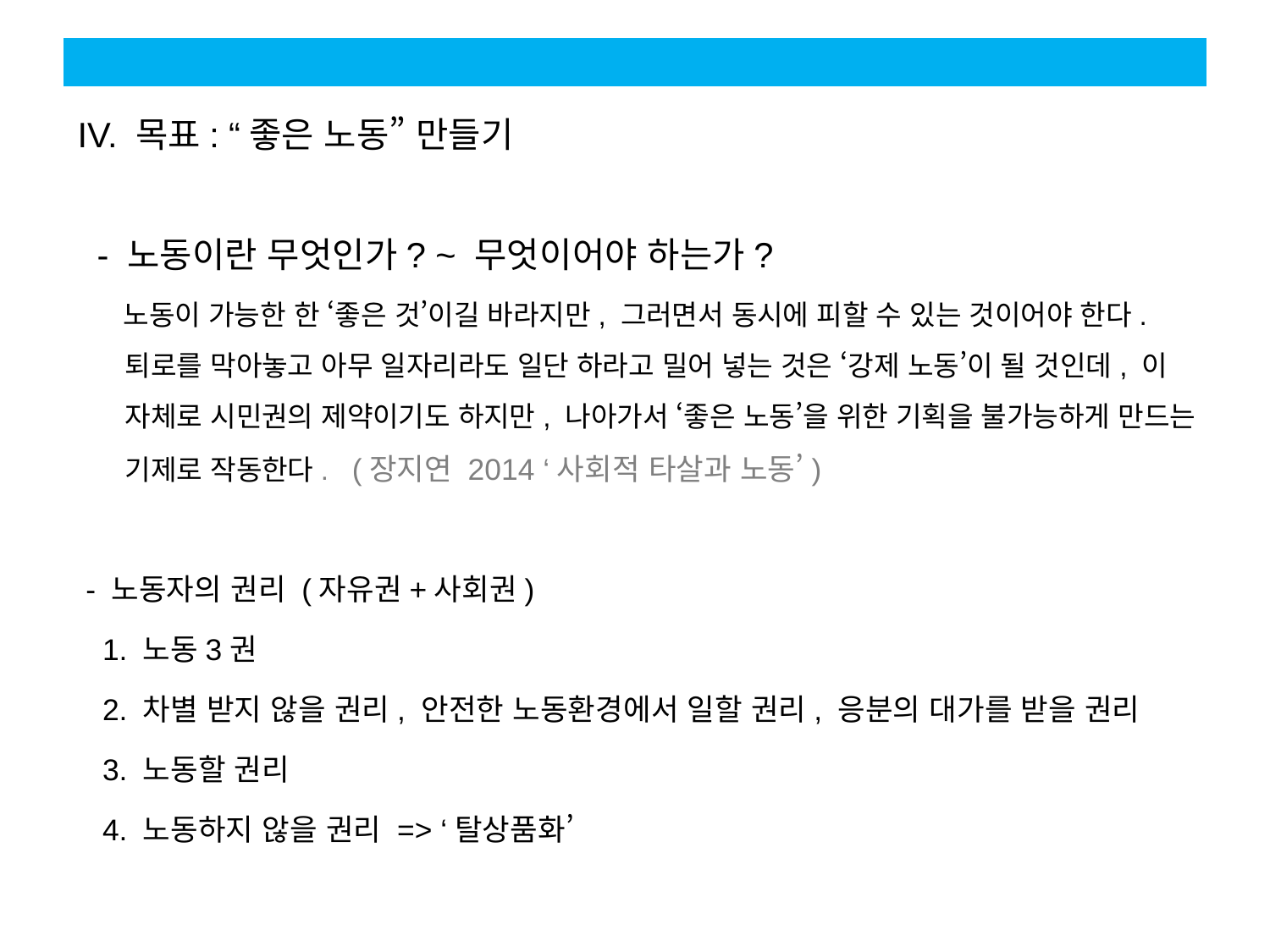

#
IV. 목표: “좋은 노동” 만들기

  - 노동이란 무엇인가? ~ 무엇이어야 하는가?
     노동이 가능한 한 ‘좋은 것’이길 바라지만, 그러면서 동시에 피할 수 있는 것이어야 한다. 퇴로를 막아놓고 아무 일자리라도 일단 하라고 밀어 넣는 것은 ‘강제 노동’이 될 것인데, 이 자체로 시민권의 제약이기도 하지만, 나아가서 ‘좋은 노동’을 위한 기획을 불가능하게 만드는 기제로 작동한다.   (장지연 2014 ‘사회적 타살과 노동’)

 - 노동자의 권리 (자유권+사회권)
   1. 노동3권
   2. 차별 받지 않을 권리, 안전한 노동환경에서 일할 권리, 응분의 대가를 받을 권리
   3. 노동할 권리
   4. 노동하지 않을 권리 => ‘탈상품화’